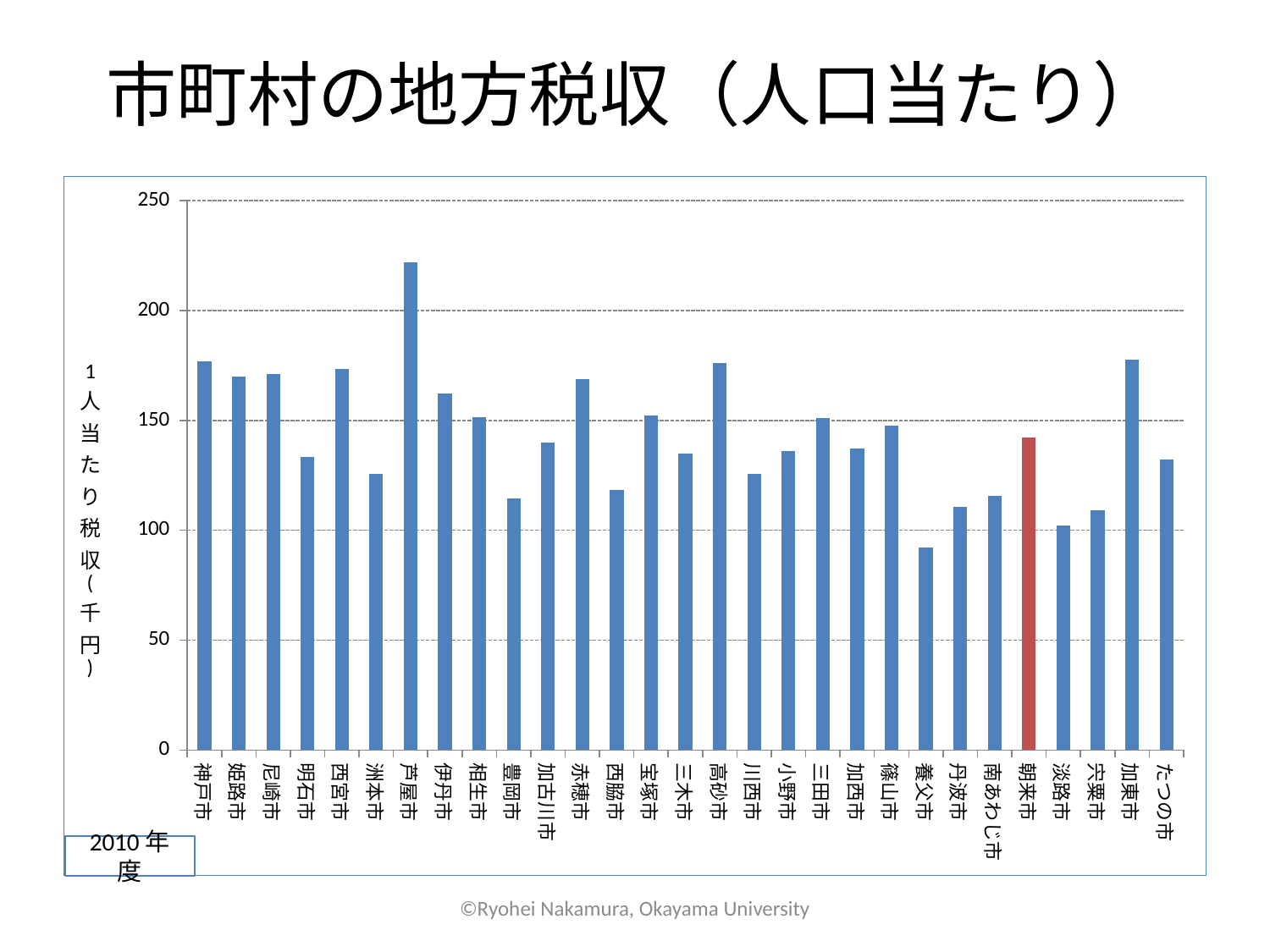

# 市町村の地方税収（人口当たり）

### Chart

| Category |  |
|---|---|
| 神戸市 | 176.6932529905315 |
| 姫路市 | 169.792330849886 |
| 尼崎市 | 171.2598429659469 |
| 明石市 | 133.25418674944856 |
| 西宮市 | 173.35311351431508 |
| 洲本市 | 125.7732782653588 |
| 芦屋市 | 221.93622950994055 |
| 伊丹市 | 162.4147665856394 |
| 相生市 | 151.3032605559296 |
| 豊岡市 | 114.60449594069088 |
| 加古川市 | 140.08660296353716 |
| 赤穂市 | 168.96245264872715 |
| 西脇市 | 118.45587257935144 |
| 宝塚市 | 152.18111349709318 |
| 三木市 | 134.99328446324904 |
| 高砂市 | 176.24496594766694 |
| 川西市 | 125.64307229858784 |
| 小野市 | 135.9199230491764 |
| 三田市 | 151.13949974082112 |
| 加西市 | 137.34953812098252 |
| 篠山市 | 147.59104572061383 |
| 養父市 | 92.26782698097966 |
| 丹波市 | 110.47770020770828 |
| 南あわじ市 | 115.72007774538386 |
| 朝来市 | 142.2263561741613 |
| 淡路市 | 102.00213710681385 |
| 宍粟市 | 109.16322851054862 |
| 加東市 | 177.73020164754638 |
| たつの市 | 132.30175595016965 |
2010年度
©Ryohei Nakamura, Okayama University